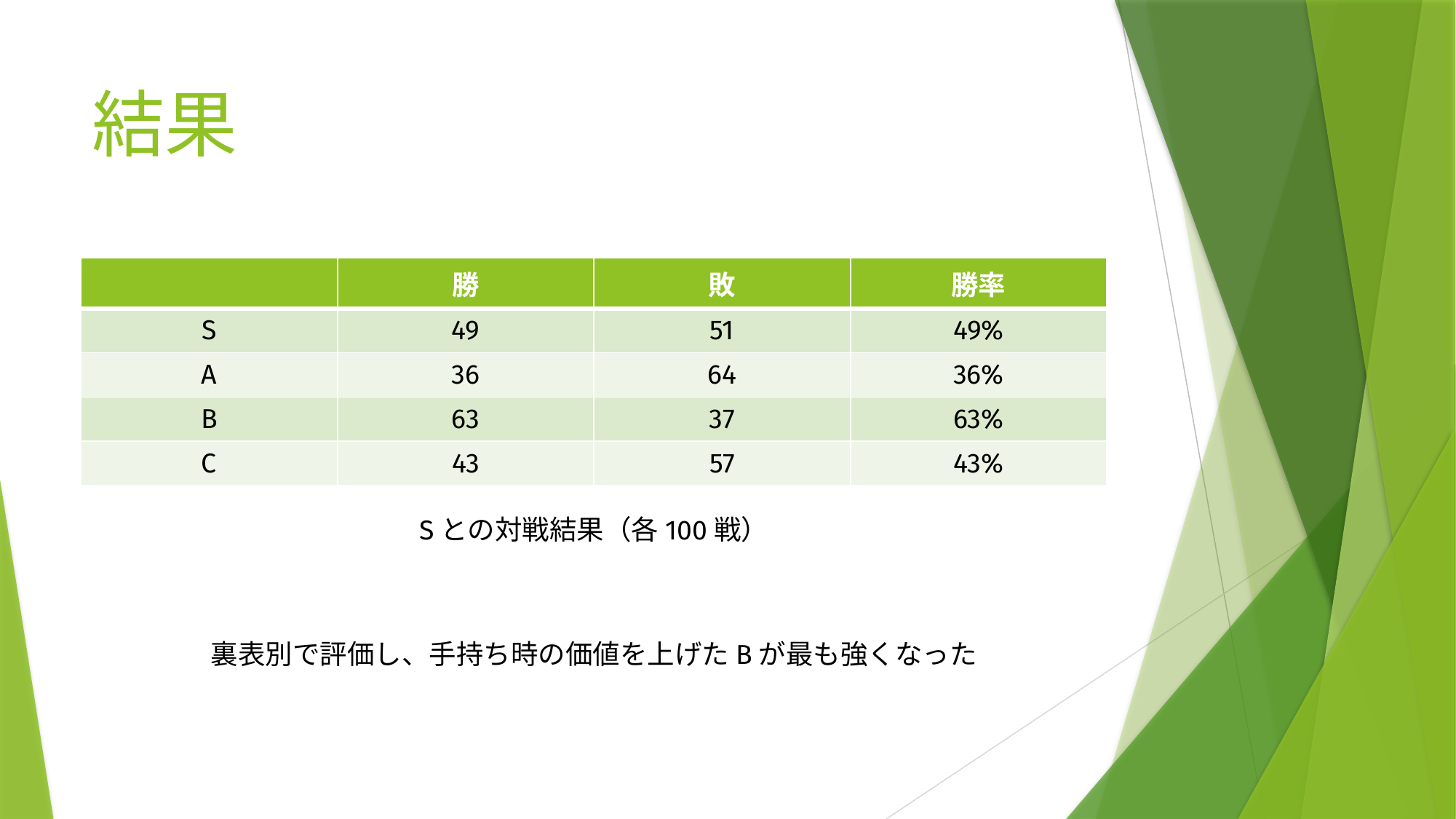

# 結果
|  | 勝 | 敗 | 勝率 |
| --- | --- | --- | --- |
| S | 49 | 51 | 49% |
| A | 36 | 64 | 36% |
| B | 63 | 37 | 63% |
| C | 43 | 57 | 43% |
Sとの対戦結果（各100戦）
裏表別で評価し、手持ち時の価値を上げたBが最も強くなった